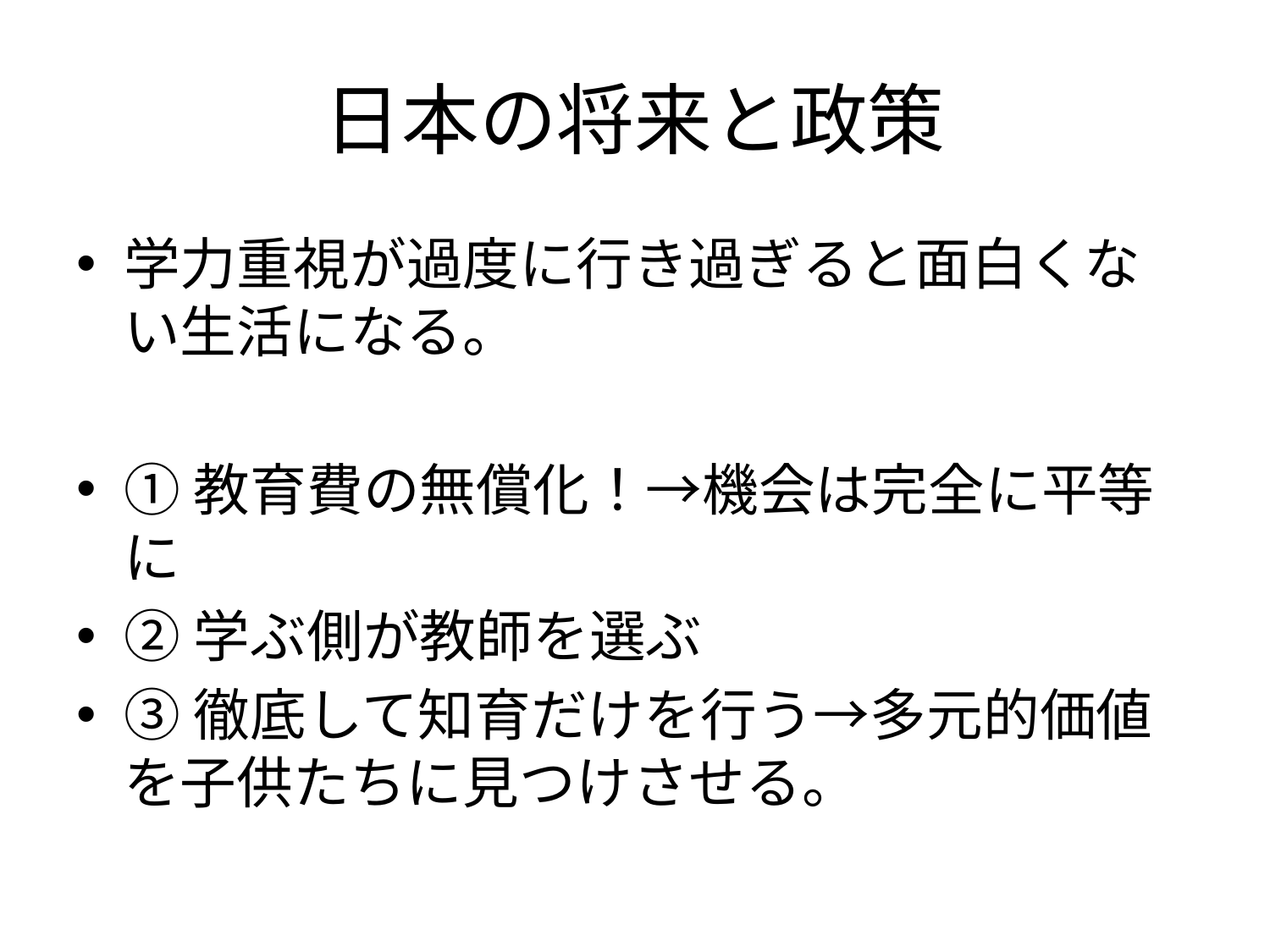

# 日本の将来と政策
学力重視が過度に行き過ぎると面白くない生活になる。

①教育費の無償化！→機会は完全に平等に
②学ぶ側が教師を選ぶ
③徹底して知育だけを行う→多元的価値を子供たちに見つけさせる。